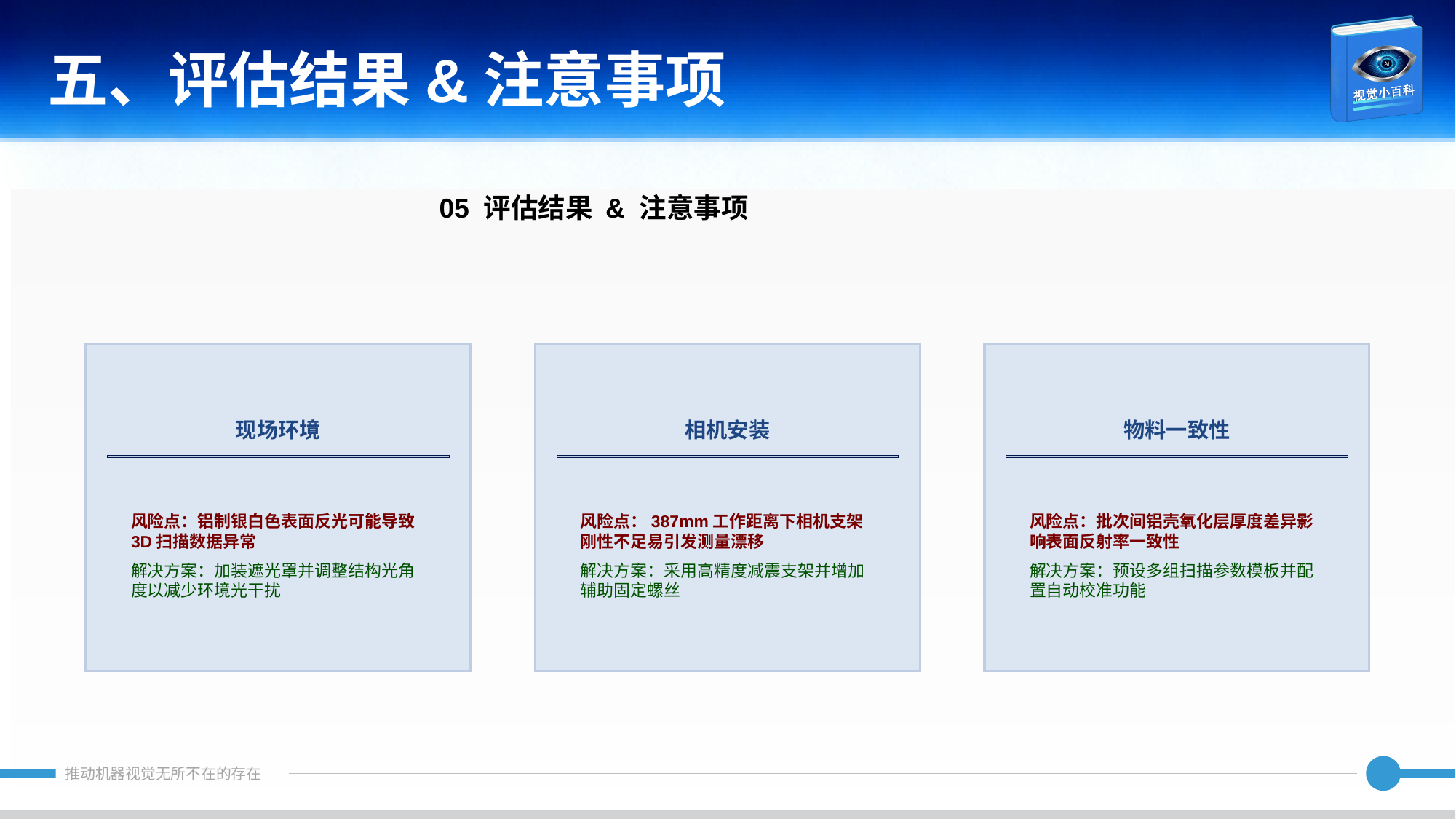

五、评估结果&注意事项

05 评估结果 & 注意事项

现场环境

相机安装

物料一致性

风险点：铝制银白色表面反光可能导致3D扫描数据异常
解决方案：加装遮光罩并调整结构光角度以减少环境光干扰

风险点：387mm工作距离下相机支架刚性不足易引发测量漂移
解决方案：采用高精度减震支架并增加辅助固定螺丝

风险点：批次间铝壳氧化层厚度差异影响表面反射率一致性
解决方案：预设多组扫描参数模板并配置自动校准功能
10